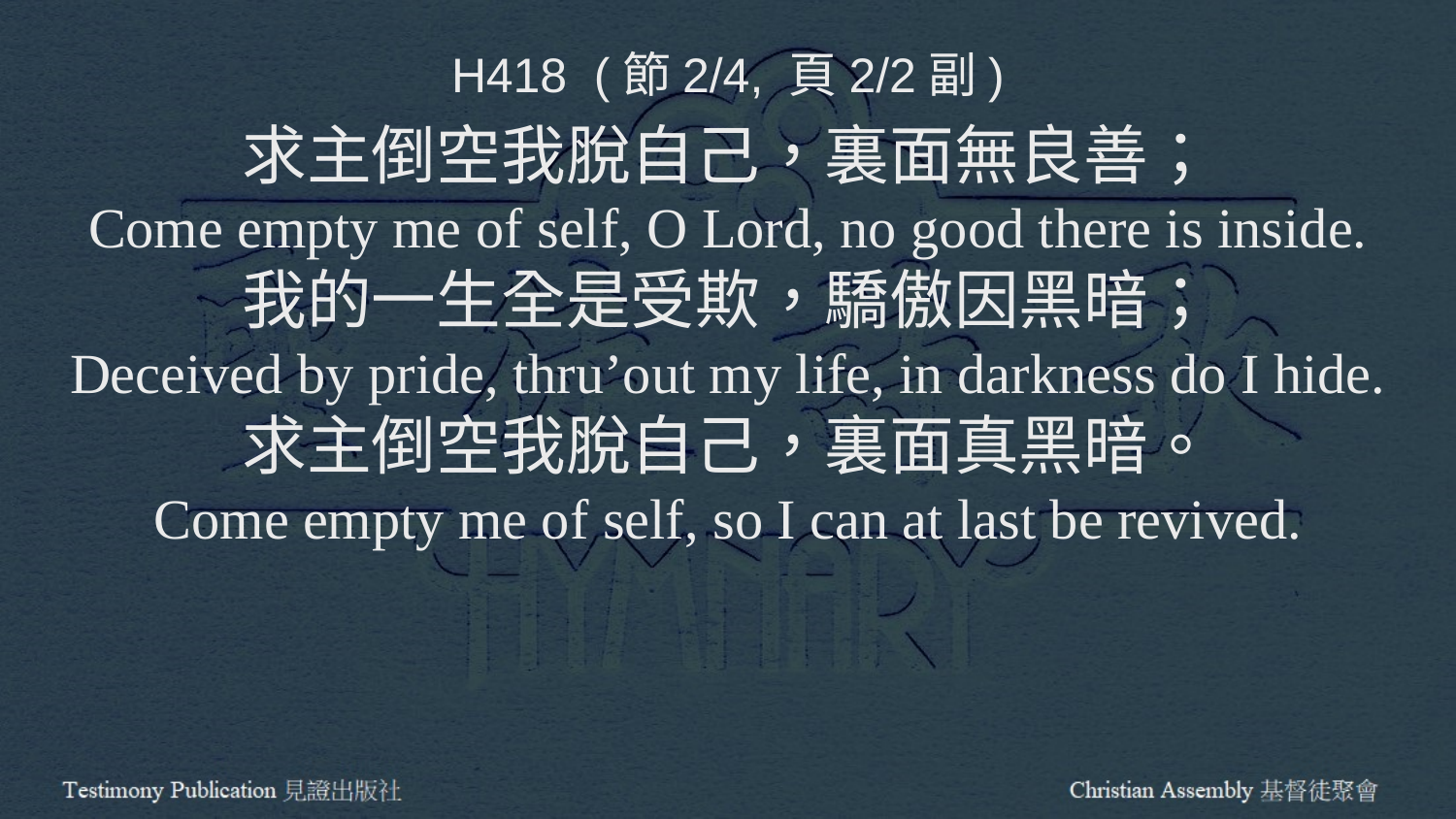

H418  (節2/4, 頁2/2副)
求主倒空我脫自己，裏面無良善；
Come empty me of self, O Lord, no good there is inside.
我的一生全是受欺，驕傲因黑暗；
Deceived by pride, thru’out my life, in darkness do I hide.
求主倒空我脫自己，裏面真黑暗。
Come empty me of self, so I can at last be revived.